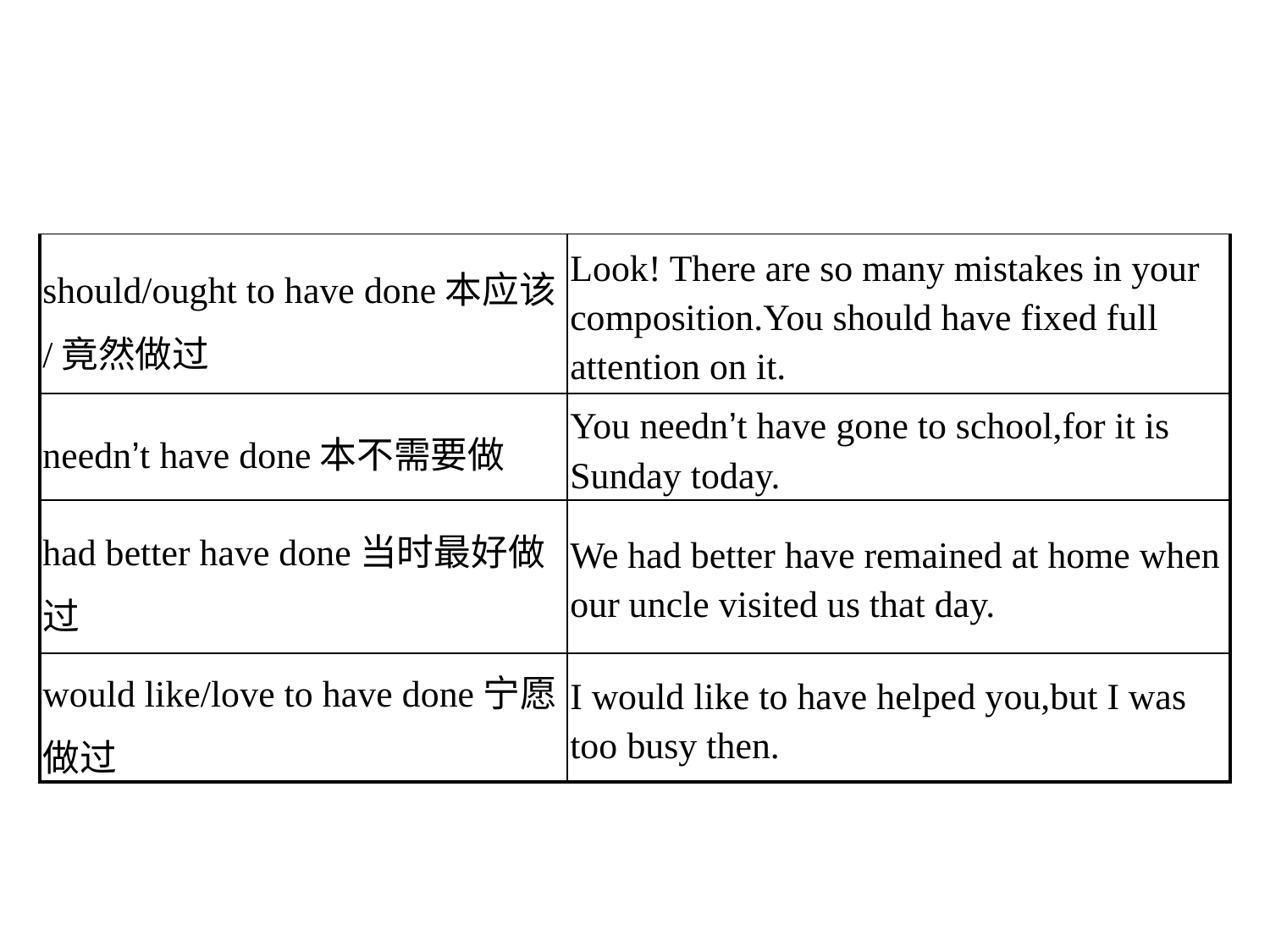

| should/ought to have done本应该/竟然做过 | Look! There are so many mistakes in your composition.You should have fixed full attention on it. |
| --- | --- |
| needn’t have done本不需要做 | You needn’t have gone to school,for it is Sunday today. |
| had better have done当时最好做过 | We had better have remained at home when our uncle visited us that day. |
| would like/love to have done宁愿做过 | I would like to have helped you,but I was too busy then. |